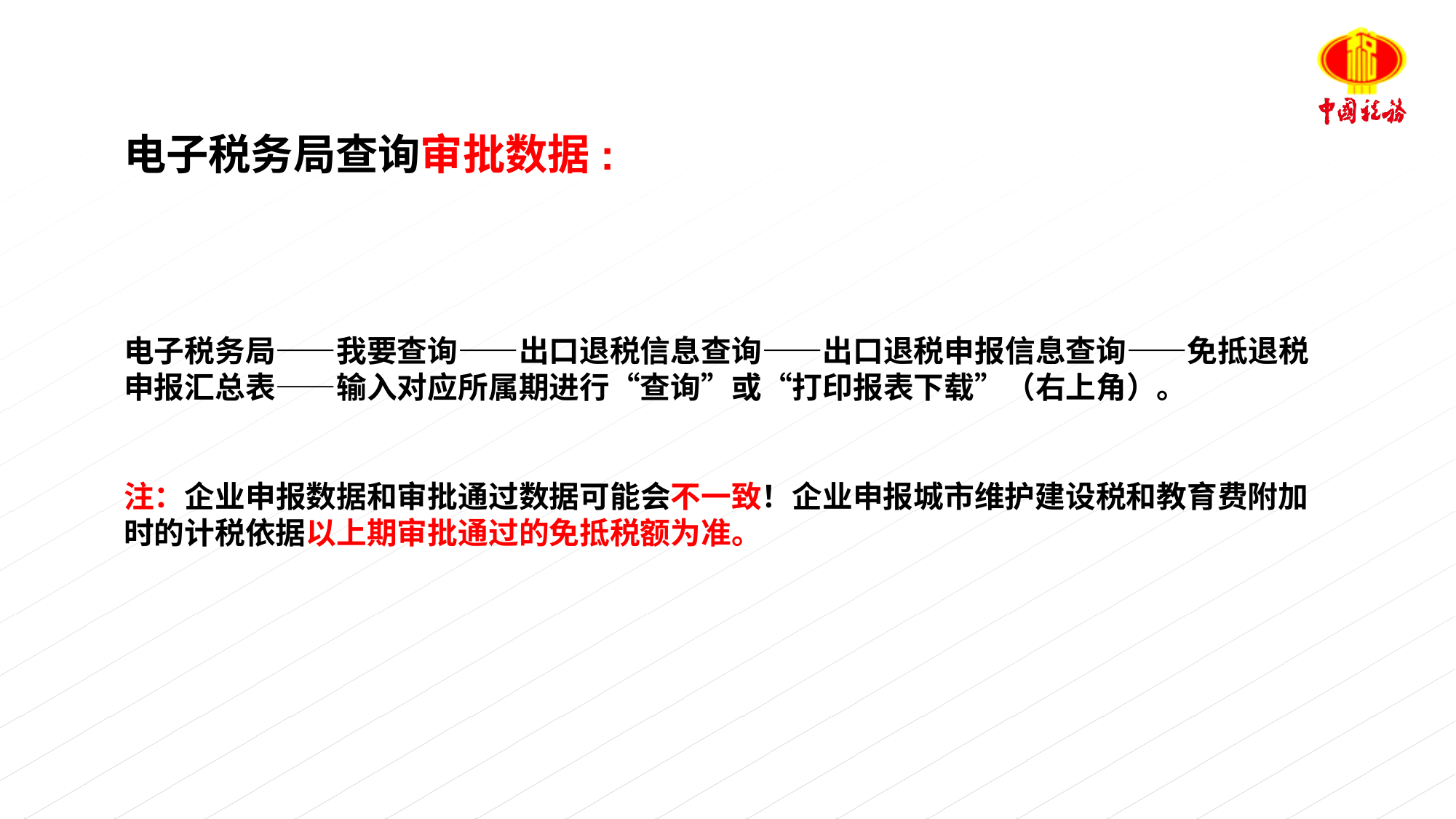

电子税务局查询审批数据:

电子税务局——我要查询——出口退税信息查询——出口退税申报信息查询——免抵退税申报汇总表——输入对应所属期进行“查询”或“打印报表下载”（右上角）。

注：企业申报数据和审批通过数据可能会不一致！企业申报城市维护建设税和教育费附加时的计税依据以上期审批通过的免抵税额为准。